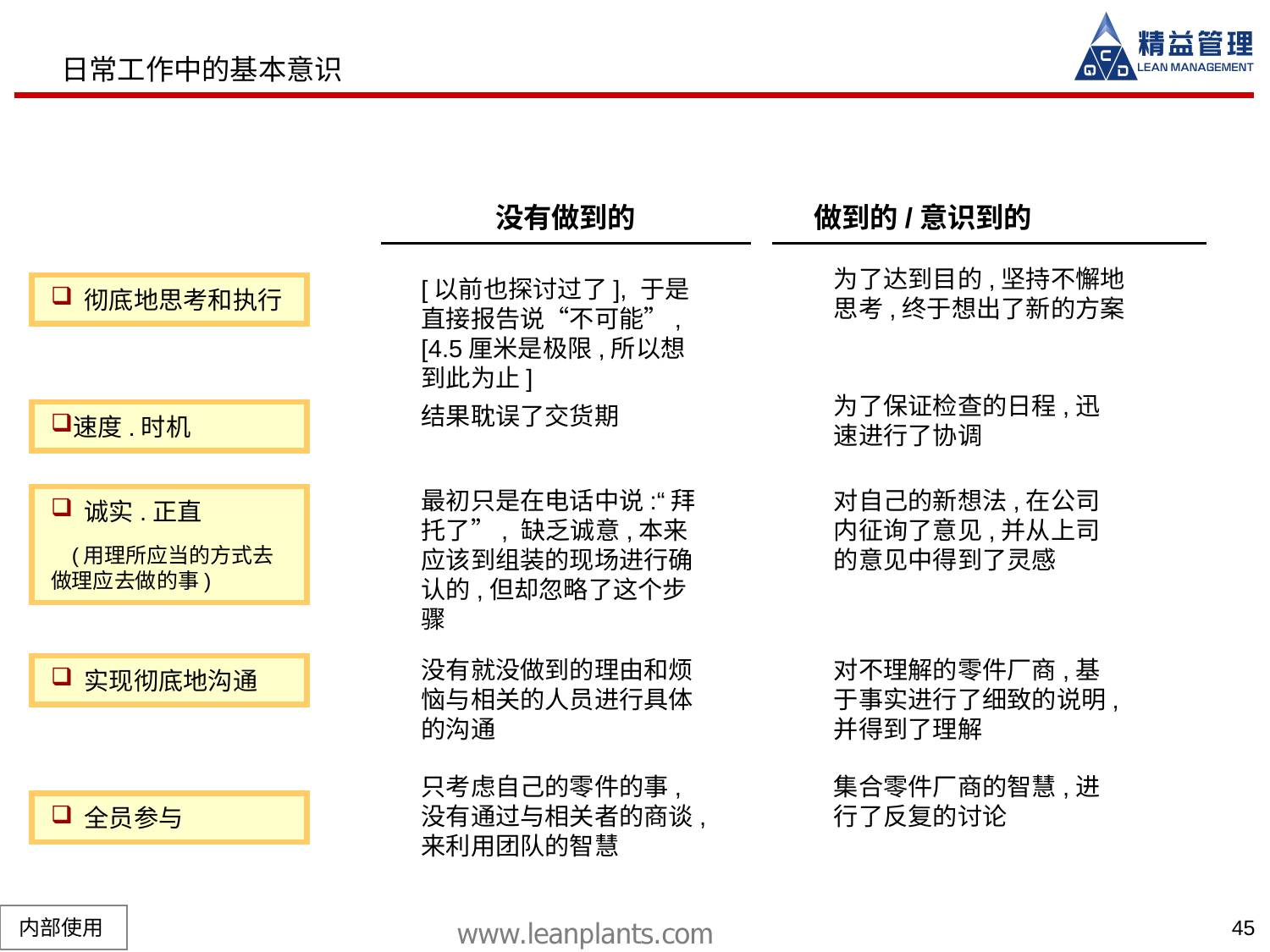

日常工作中的基本意识
没有做到的                            做到的/意识到的
为了达到目的,坚持不懈地思考,终于想出了新的方案
[以前也探讨过了], 于是直接报告说“不可能”, [4.5厘米是极限,所以想到此为止]
 彻底地思考和执行
为了保证检查的日程,迅速进行了协调
结果耽误了交货期
速度.时机
最初只是在电话中说:“拜托了”, 缺乏诚意,本来应该到组装的现场进行确认的,但却忽略了这个步骤
对自己的新想法,在公司内征询了意见,并从上司的意见中得到了灵感
 诚实.正直
   (用理所应当的方式去做理应去做的事)
没有就没做到的理由和烦恼与相关的人员进行具体的沟通
对不理解的零件厂商,基于事实进行了细致的说明,并得到了理解
 实现彻底地沟通
只考虑自己的零件的事,没有通过与相关者的商谈,来利用团队的智慧
集合零件厂商的智慧,进行了反复的讨论
 全员参与
内部使用